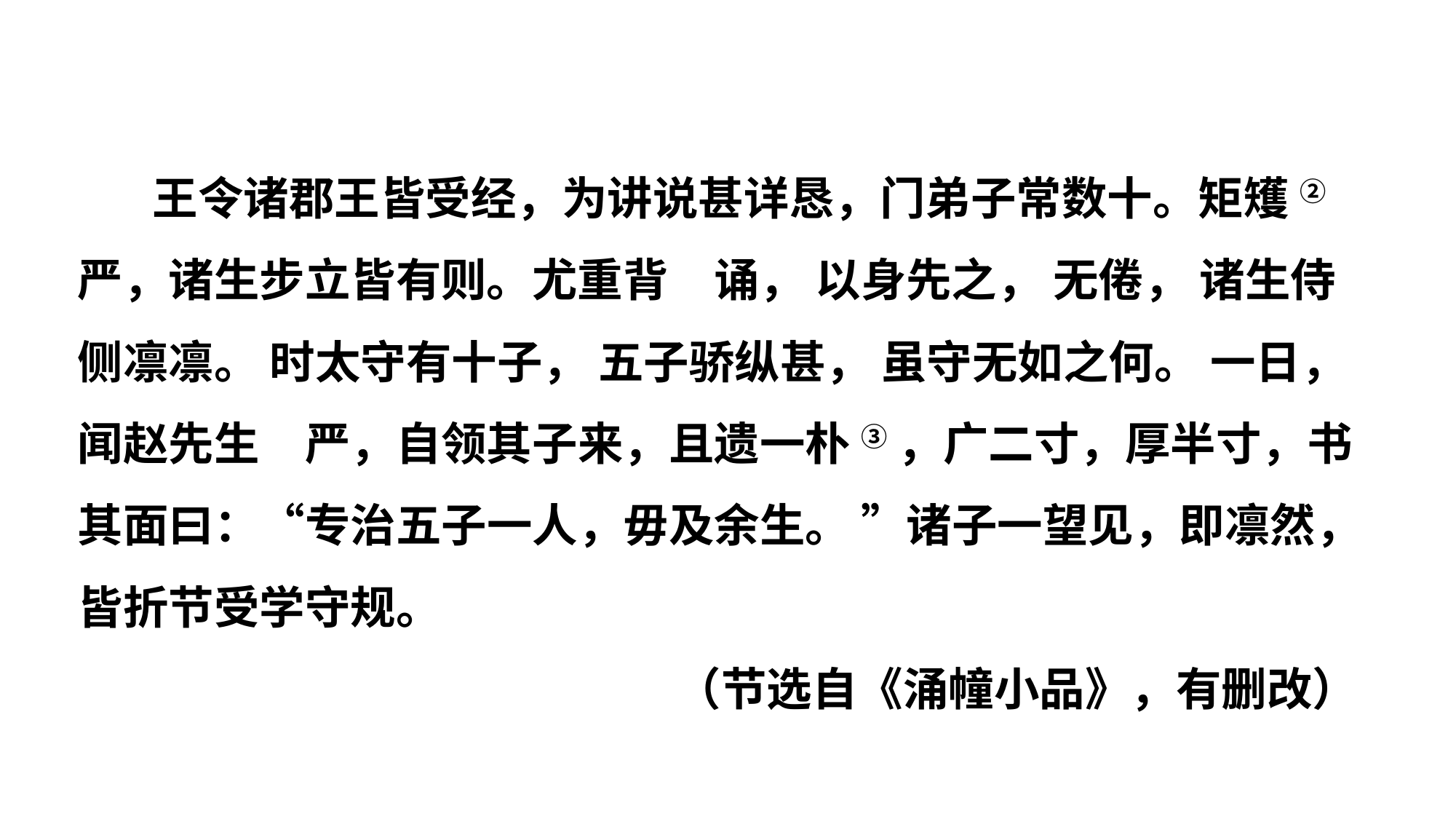

王令诸郡王皆受经，为讲说甚详恳，门弟子常数十。矩矱 ② 严，诸生步立皆有则。尤重背 诵， 以身先之， 无倦， 诸生侍侧凛凛。 时太守有十子， 五子骄纵甚， 虽守无如之何。 一日， 闻赵先生 严，自领其子来，且遗一朴 ③ ，广二寸，厚半寸，书其面曰：“专治五子一人，毋及余生。 ”诸子一望见，即凛然，皆折节受学守规。
（节选自《涌幢小品》，有删改）